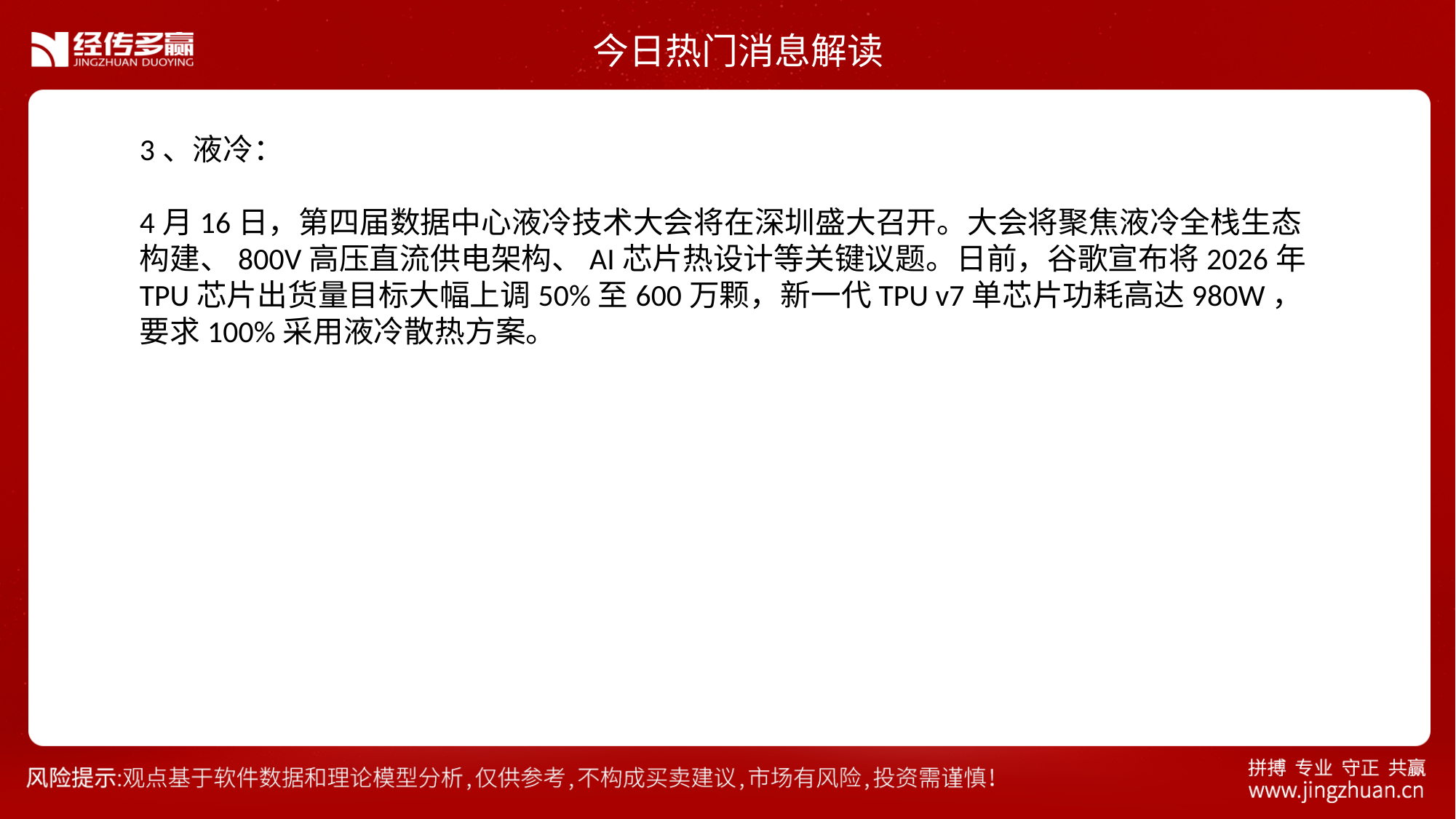

今日热门消息解读
3、液冷：

4月16日，第四届数据中心液冷技术大会将在深圳盛大召开。大会将聚焦液冷全栈生态构建、800V高压直流供电架构、AI芯片热设计等关键议题。日前，谷歌宣布将2026年TPU芯片出货量目标大幅上调50%至600万颗，新一代TPU v7单芯片功耗高达980W，要求100%采用液冷散热方案。